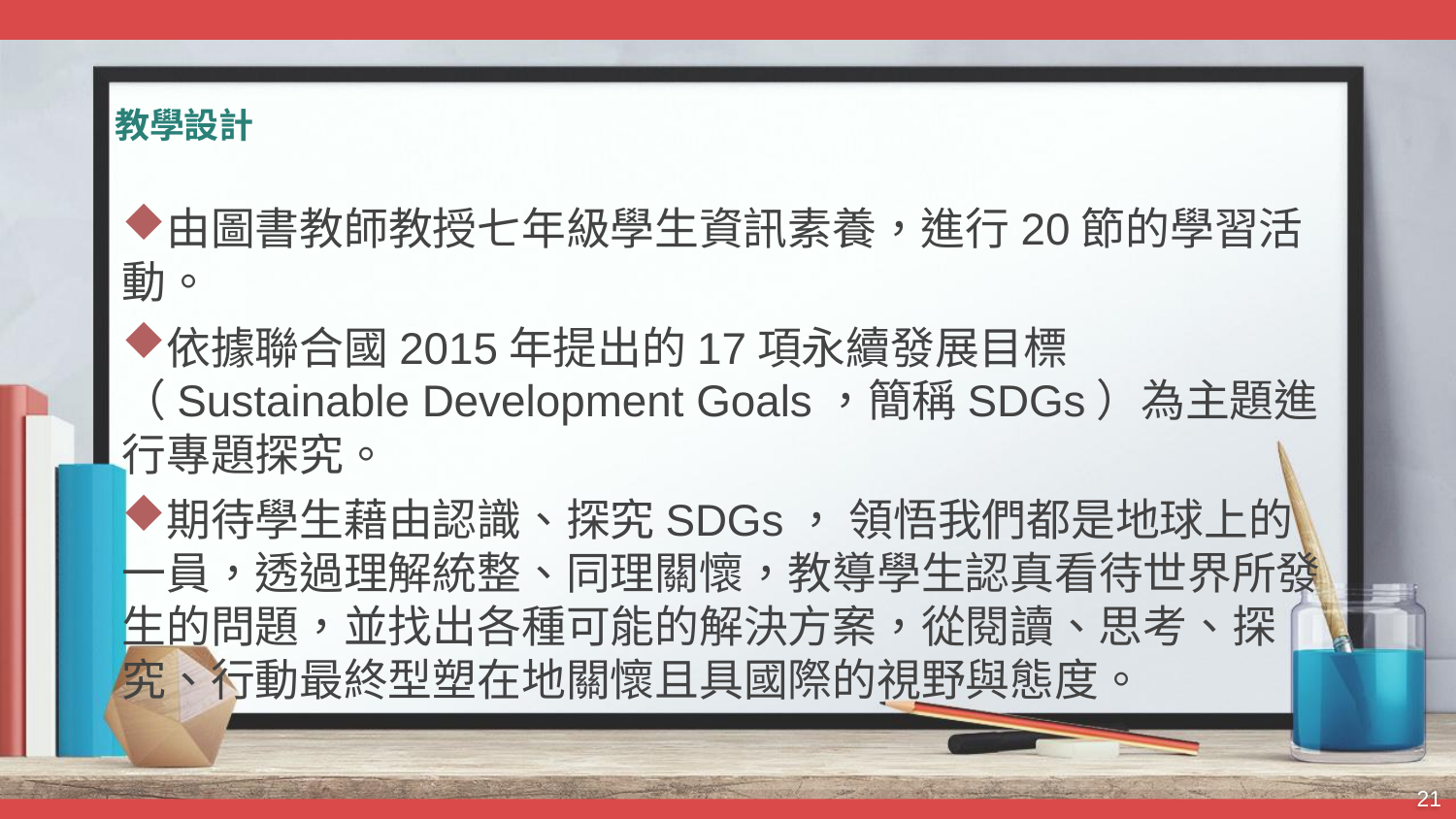

# 教學設計
由圖書教師教授七年級學生資訊素養，進行20節的學習活動。
依據聯合國2015年提出的17項永續發展目標 （Sustainable Development Goals，簡稱SDGs）為主題進行專題探究。
期待學生藉由認識、探究SDGs， 領悟我們都是地球上的一員，透過理解統整、同理關懷，教導學生認真看待世界所發生的問題，並找出各種可能的解決方案，從閱讀、思考、探究、行動最終型塑在地關懷且具國際的視野與態度。
21